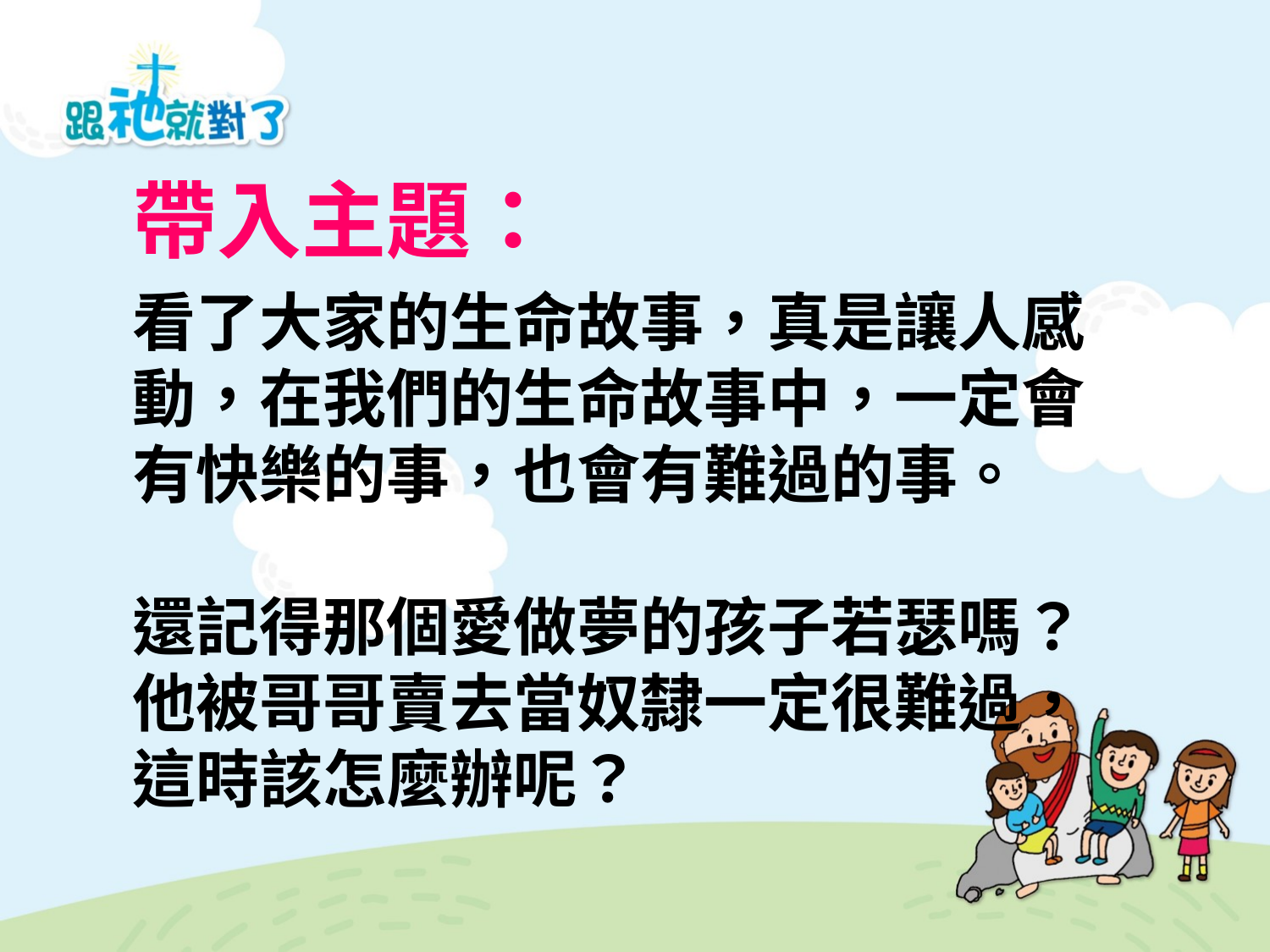

帶入主題：
看了大家的生命故事，真是讓人感動，在我們的生命故事中，一定會有快樂的事，也會有難過的事。

還記得那個愛做夢的孩子若瑟嗎？他被哥哥賣去當奴隸一定很難過，這時該怎麼辦呢？